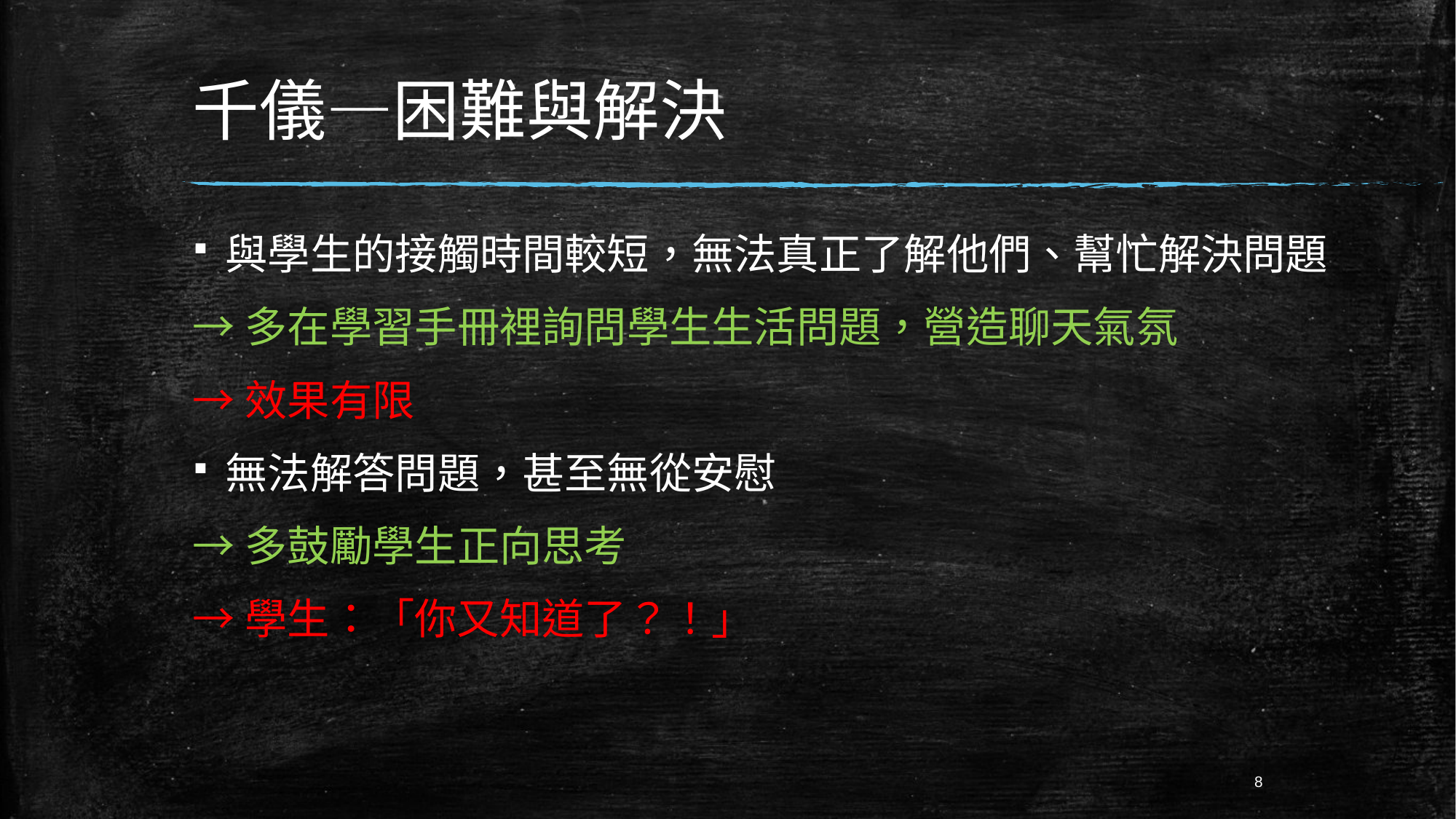

# 千儀—困難與解決
與學生的接觸時間較短，無法真正了解他們、幫忙解決問題
→多在學習手冊裡詢問學生生活問題，營造聊天氣氛
→效果有限
無法解答問題，甚至無從安慰
→多鼓勵學生正向思考
→學生：「你又知道了？！」
8